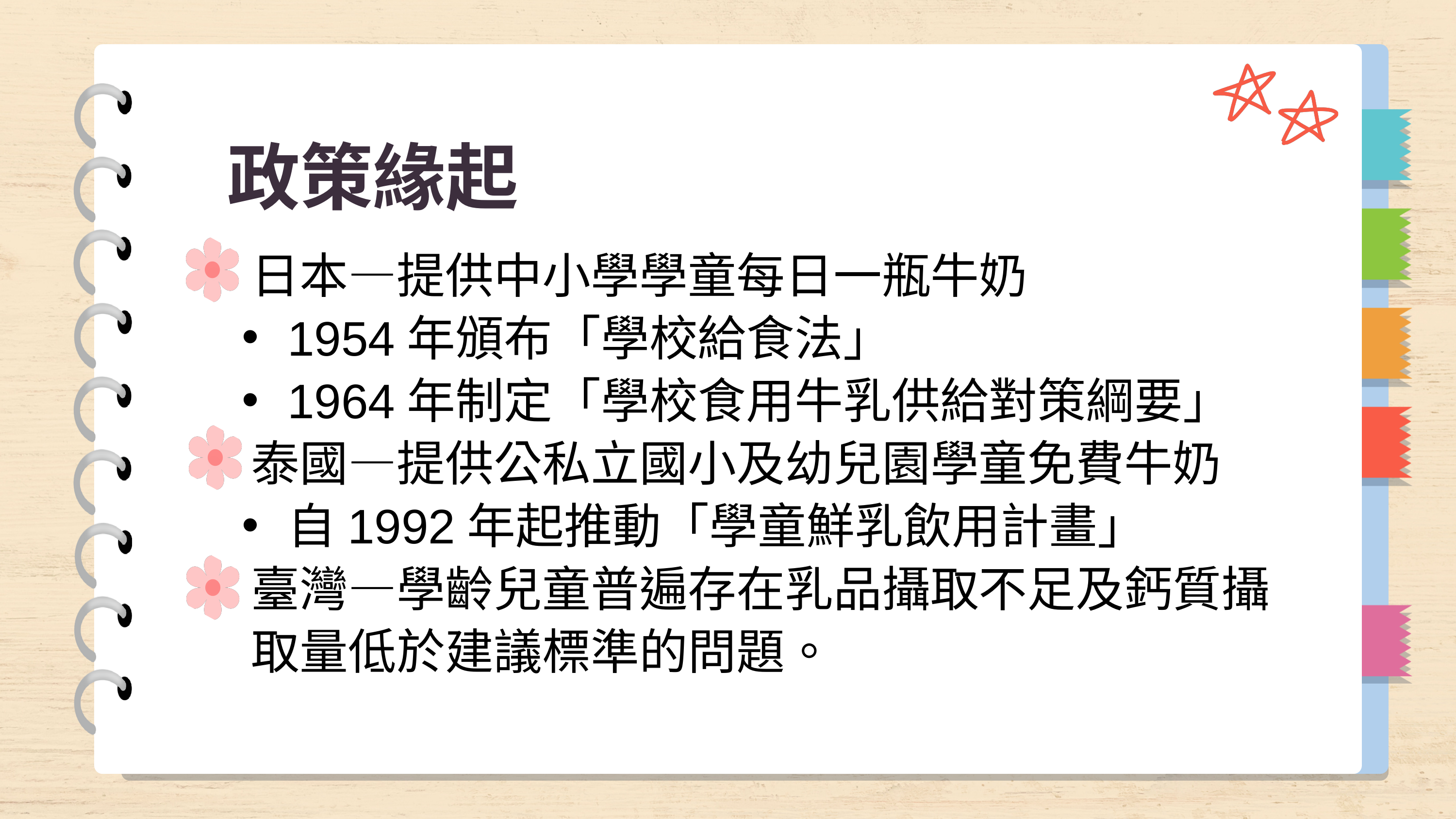

政策緣起
日本—提供中小學學童每日一瓶牛奶
1954年頒布「學校給食法」
1964年制定「學校食用牛乳供給對策綱要」
泰國—提供公私立國小及幼兒園學童免費牛奶
自1992年起推動「學童鮮乳飲用計畫」
臺灣—學齡兒童普遍存在乳品攝取不足及鈣質攝取量低於建議標準的問題。